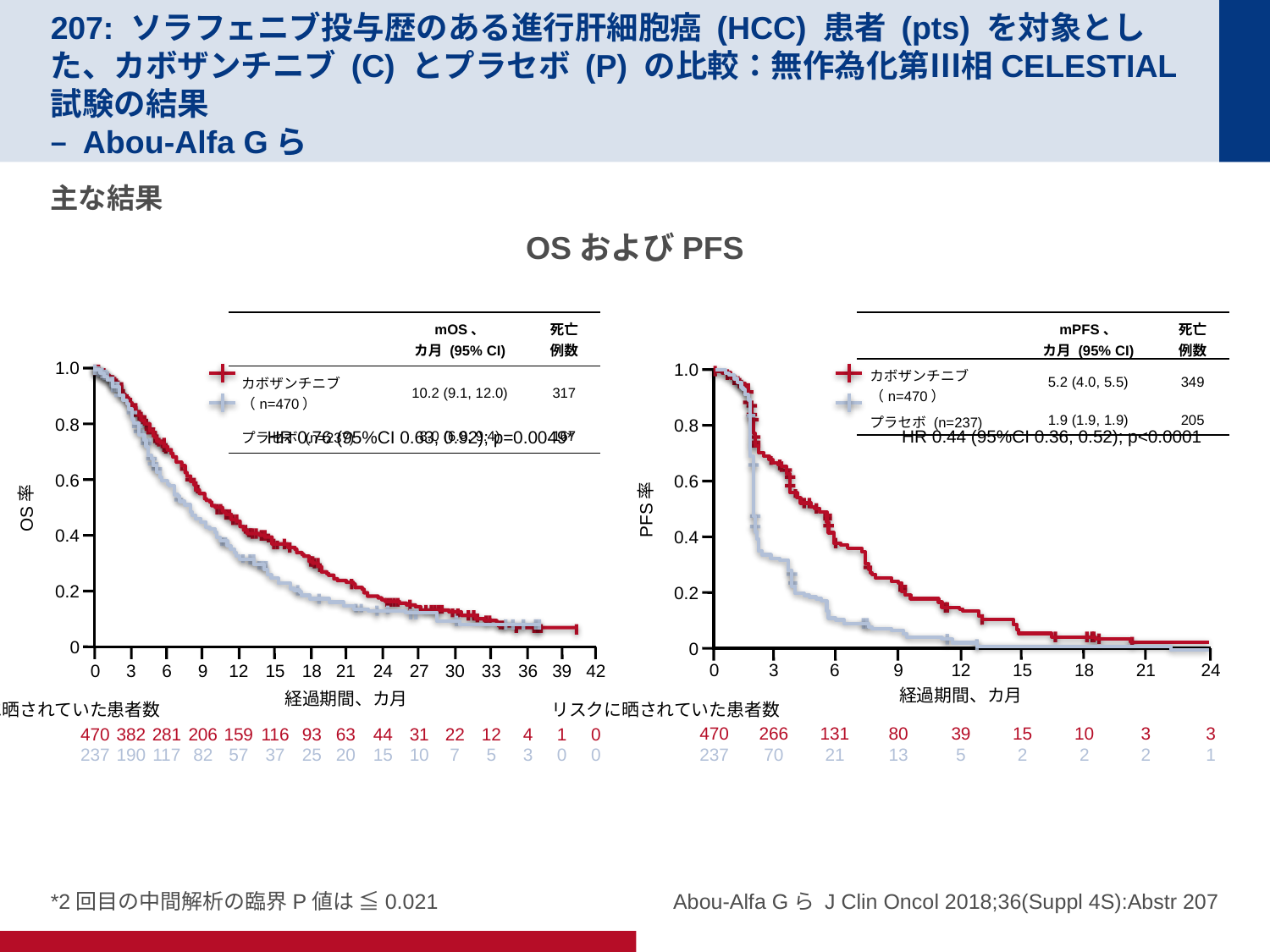

# 207: ソラフェニブ投与歴のある進行肝細胞癌 (HCC) 患者 (pts) を対象とした、カボザンチニブ (C) とプラセボ (P) の比較：無作為化第Ⅲ相CELESTIAL試験の結果 – Abou-Alfa Gら
主な結果
OSおよびPFS
|  | mOS、 カ月 (95% CI) | 死亡 例数 |
| --- | --- | --- |
| カボザンチニブ（n=470） | 10.2 (9.1, 12.0) | 317 |
| プラセボ (n=237) | 8.0 (6.8, 9.4) | 167 |
|  | mPFS、 カ月 (95% CI) | 死亡 例数 |
| --- | --- | --- |
| カボザンチニブ（n=470） | 5.2 (4.0, 5.5) | 349 |
| プラセボ (n=237) | 1.9 (1.9, 1.9) | 205 |
1.0

0.8
0.6
OS率
0.4
0.2
0
0

470
237
3

382
190
6

281
117
9

206
82
12

159
57
15

116
37
18

93
25
21

63
20
24

44
15
27

31
10
30

22
7
33

12
5
36

4
3
39

1
0
42

0
0
経過期間、カ月
1.0

0.8
0.6
PFS率
0.4
0.2
0
0

470
237

3

266
70
6

131
21
9

80
13
12

39
5
15

15
2
18

10
2
21

3
2
24

3
1
経過期間、カ月

HR 0.44 (95%CI 0.36, 0.52); p<0.0001

HR 0.76 (95%CI 0.63, 0.92); p=0.0049*
リスクに晒されていた患者数
リスクに晒されていた患者数
*2回目の中間解析の臨界P値は ≦0.021
Abou-Alfa Gら J Clin Oncol 2018;36(Suppl 4S):Abstr 207